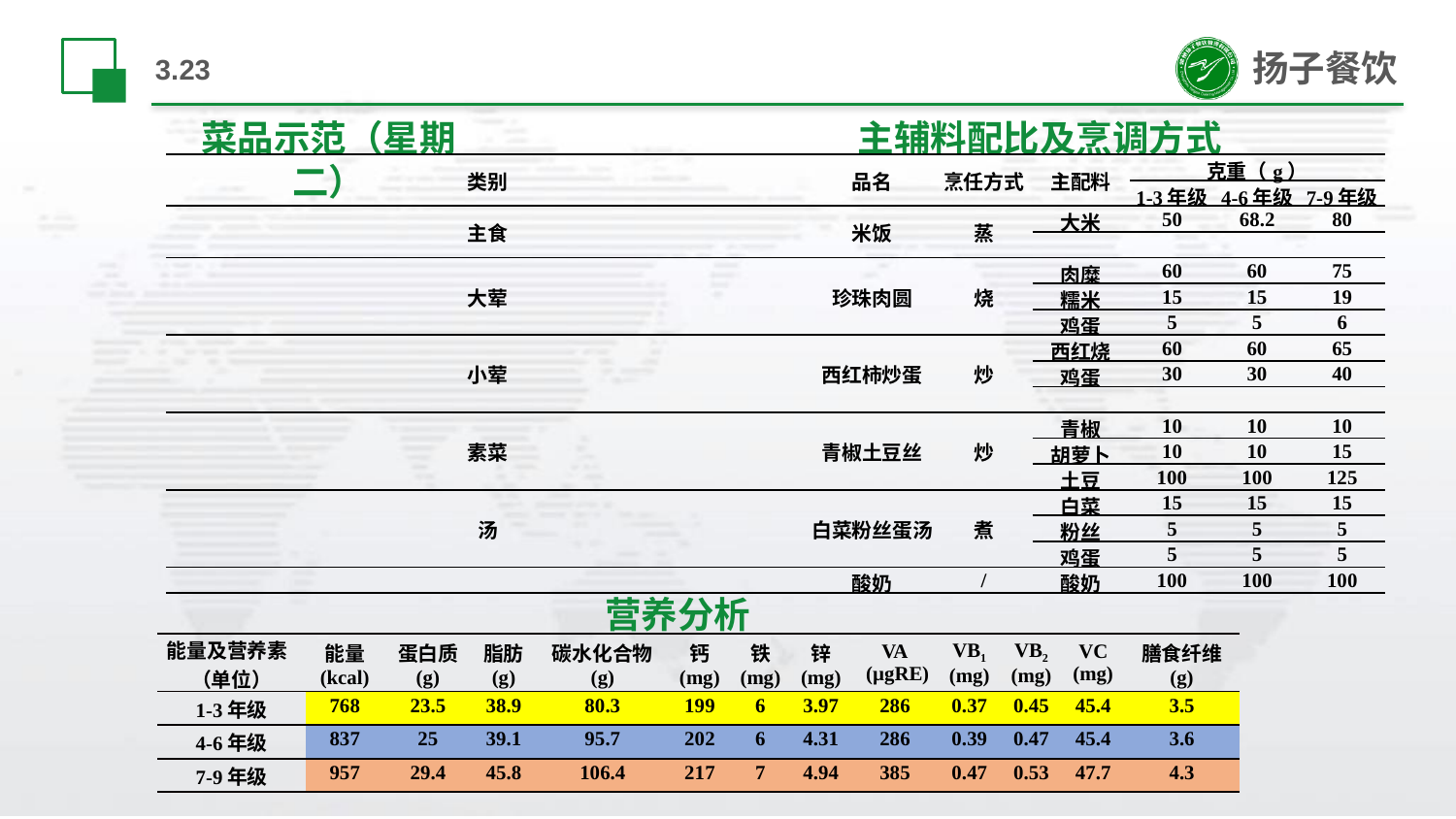

# 3.23
菜品示范（星期二）
主辅料配比及烹调方式
| 类别 | 品名 | 烹任方式 | 主配料 | 克重（g） |  |  |
| --- | --- | --- | --- | --- | --- | --- |
|  |  |  |  | 1-3年级 | 4-6年级 | 7-9年级 |
| 主食 | 米饭 | 蒸 | 大米 | 50 | 68.2 | 80 |
|  |  |  |  |  |  |  |
| 大荤 | 珍珠肉圆 | 烧 | 肉糜 | 60 | 60 | 75 |
|  |  |  | 糯米 | 15 | 15 | 19 |
|  |  |  | 鸡蛋 | 5 | 5 | 6 |
| 小荤 | 西红柿炒蛋 | 炒 | 西红烧 | 60 | 60 | 65 |
|  |  |  | 鸡蛋 | 30 | 30 | 40 |
|  |  |  |  |  |  |  |
| 素菜 | 青椒土豆丝 | 炒 | 青椒 | 10 | 10 | 10 |
|  |  |  | 胡萝卜 | 10 | 10 | 15 |
|  |  |  | 土豆 | 100 | 100 | 125 |
| 汤 | 白菜粉丝蛋汤 | 煮 | 白菜 | 15 | 15 | 15 |
|  |  |  | 粉丝 | 5 | 5 | 5 |
|  |  |  | 鸡蛋 | 5 | 5 | 5 |
|  | 酸奶 | / | 酸奶 | 100 | 100 | 100 |
营养分析
| 能量及营养素 （单位） | 能量 (kcal) | 蛋白质 (g) | 脂肪 (g) | 碳水化合物 (g) | 钙 (mg) | 铁 (mg) | 锌 (mg) | VA (µgRE) | VB1 (mg) | VB2 (mg) | VC (mg) | 膳食纤维 (g) |
| --- | --- | --- | --- | --- | --- | --- | --- | --- | --- | --- | --- | --- |
| 1-3年级 | 768 | 23.5 | 38.9 | 80.3 | 199 | 6 | 3.97 | 286 | 0.37 | 0.45 | 45.4 | 3.5 |
| 4-6年级 | 837 | 25 | 39.1 | 95.7 | 202 | 6 | 4.31 | 286 | 0.39 | 0.47 | 45.4 | 3.6 |
| 7-9年级 | 957 | 29.4 | 45.8 | 106.4 | 217 | 7 | 4.94 | 385 | 0.47 | 0.53 | 47.7 | 4.3 |